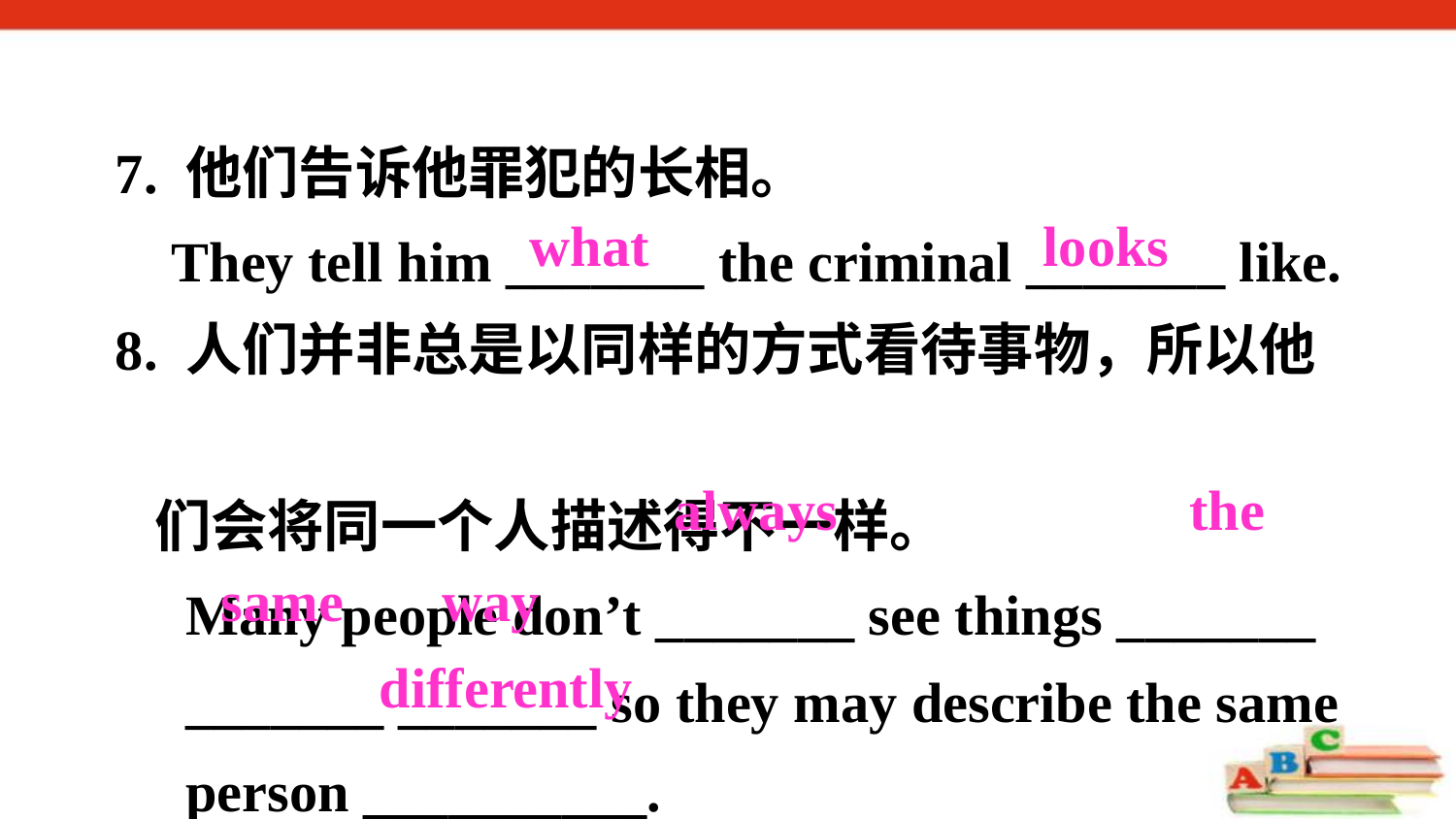

7. 他们告诉他罪犯的长相。
    They tell him _______ the criminal _______ like.
8. 人们并非总是以同样的方式看待事物，所以他
  们会将同一个人描述得不一样。
     Many people don’t _______ see things _______
     _______ _______ so they may describe the same
     person __________.
what                            looks
always                         the
same       way
differently